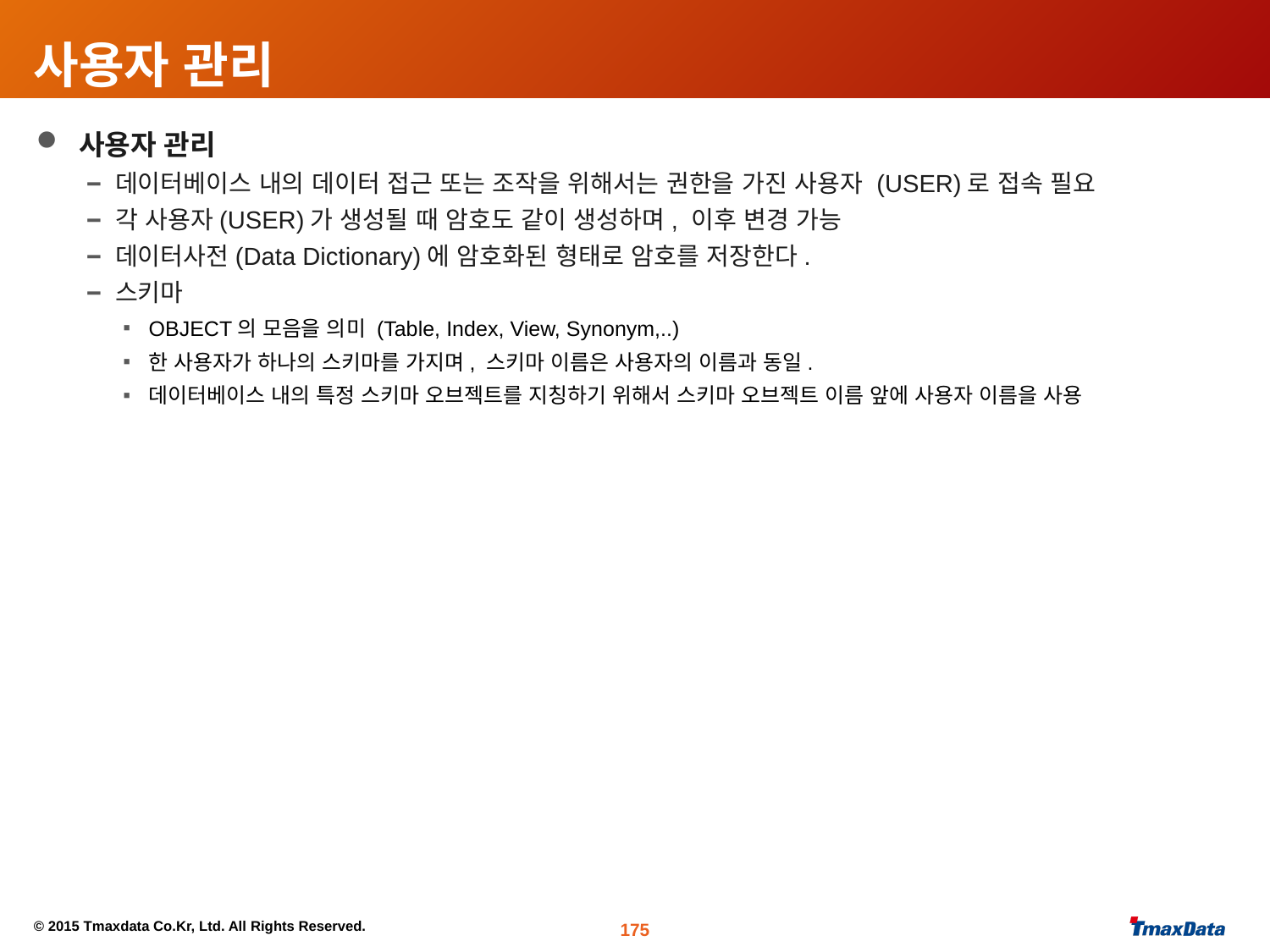

# 사용자 관리
 사용자 관리
 데이터베이스 내의 데이터 접근 또는 조작을 위해서는 권한을 가진 사용자 (USER)로 접속 필요
 각 사용자(USER)가 생성될 때 암호도 같이 생성하며, 이후 변경 가능
 데이터사전(Data Dictionary)에 암호화된 형태로 암호를 저장한다.
 스키마
OBJECT의 모음을 의미 (Table, Index, View, Synonym,..)
한 사용자가 하나의 스키마를 가지며, 스키마 이름은 사용자의 이름과 동일.
데이터베이스 내의 특정 스키마 오브젝트를 지칭하기 위해서 스키마 오브젝트 이름 앞에 사용자 이름을 사용